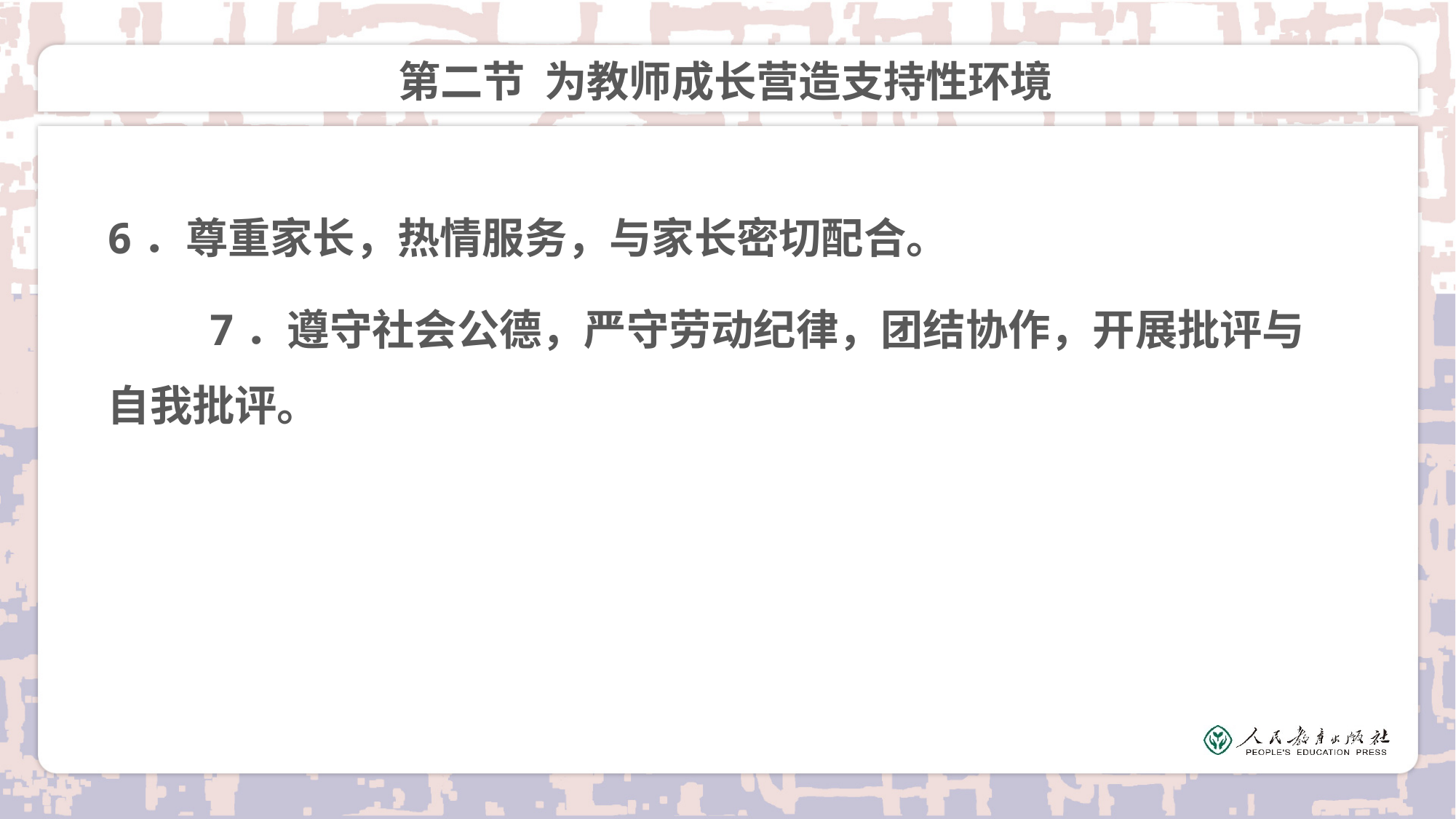

# 第二节  为教师成长营造支持性环境
6．尊重家长，热情服务，与家长密切配合。
    7．遵守社会公德，严守劳动纪律，团结协作，开展批评与自我批评。